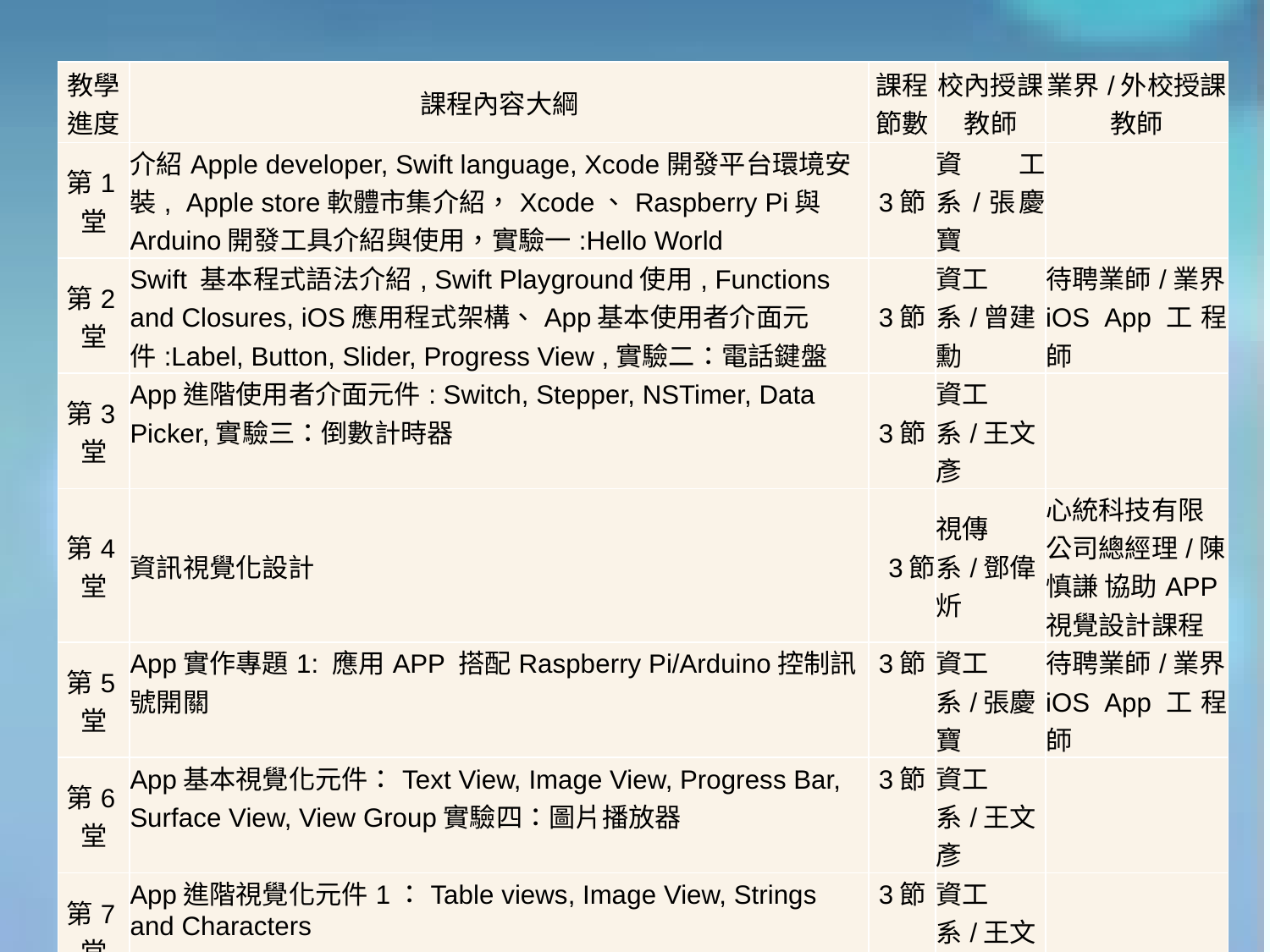

| 教學 進度 | 課程內容大綱 | 課程 節數 | 校內授課教師 | 業界/外校授課教師 |
| --- | --- | --- | --- | --- |
| 第1堂 | 介紹Apple developer, Swift language, Xcode開發平台環境安裝, Apple store軟體市集介紹，Xcode、Raspberry Pi與Arduino開發工具介紹與使用，實驗一:Hello World | 3節 | 資工系/張慶寶 |  |
| 第2堂 | Swift 基本程式語法介紹, Swift Playground使用, Functions and Closures, iOS應用程式架構、App基本使用者介面元件:Label, Button, Slider, Progress View ,實驗二：電話鍵盤 | 3節 | 資工系/曾建勳 | 待聘業師/業界iOS App工程師 |
| 第3堂 | App進階使用者介面元件: Switch, Stepper, NSTimer, Data Picker,實驗三：倒數計時器 | 3節 | 資工系/王文彥 |  |
| 第4堂 | 資訊視覺化設計 | 3節 | 視傳系/鄧偉炘 | 心統科技有限公司總經理/陳慎謙 協助APP視覺設計課程 |
| 第5堂 | App實作專題1: 應用APP 搭配Raspberry Pi/Arduino控制訊號開關 | 3節 | 資工系/張慶寶 | 待聘業師/業界iOS App工程師 |
| 第6堂 | App基本視覺化元件：Text View, Image View, Progress Bar, Surface View, View Group實驗四：圖片播放器 | 3節 | 資工系/王文彥 |  |
| 第7堂 | App進階視覺化元件1：Table views, Image View, Strings and Characters | 3節 | 資工系/王文彥 |  |
| 第8堂 | App進階視覺化元件2：Camera, Audio Video player, 實驗五：音樂播放器 | 3節 | 資工系/張慶寶 |  |
| 第9堂 | App控制元件:Navigation Controls, Control Flows, UI Alert View Tap/Pinch/Rotation/Swipe/Pan/Long Press 手勢,實驗六：影片播放器 | 3節 | 資工系/張慶寶 | 待聘業師/業界iOS App工程師 |